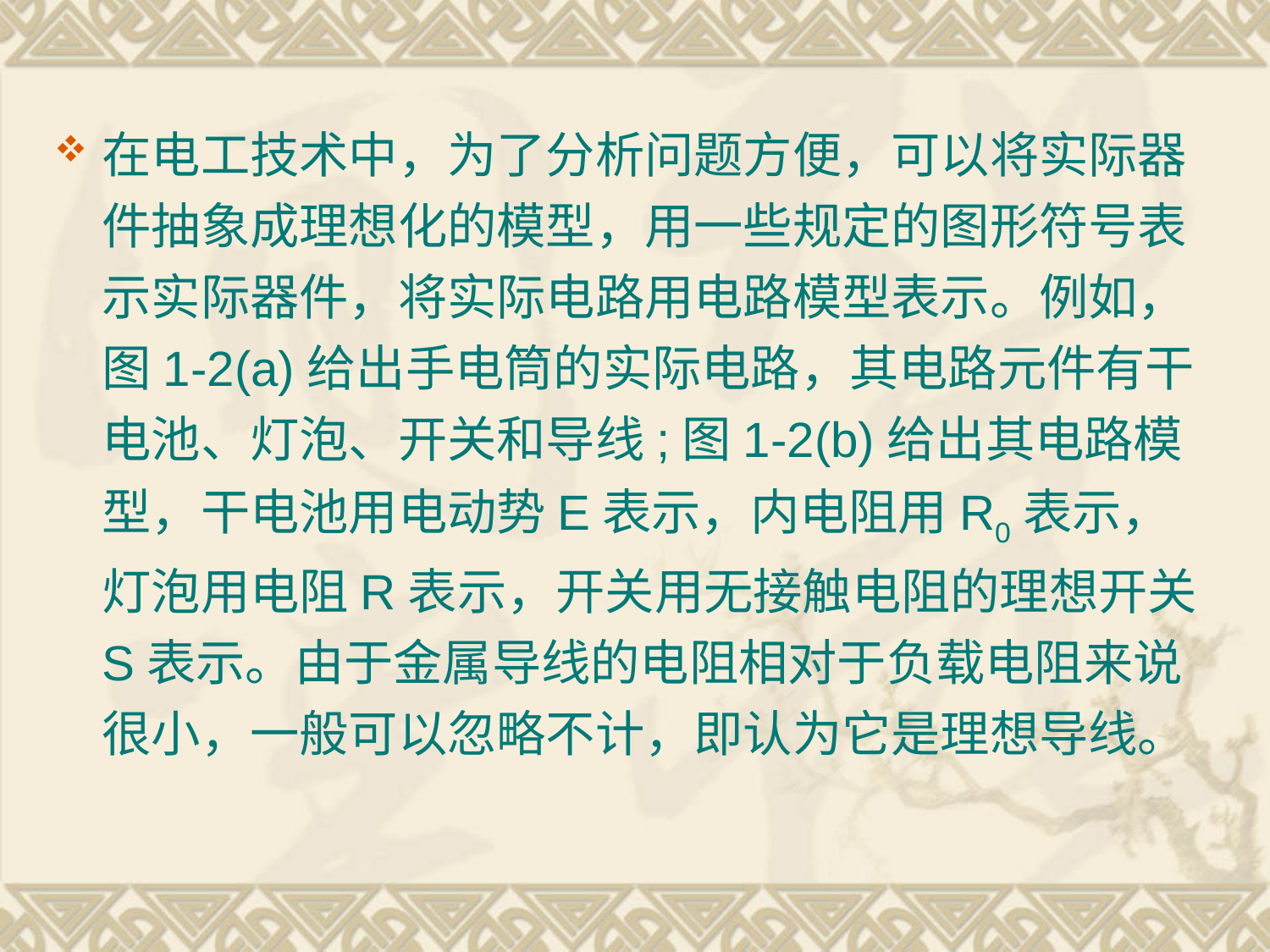

在电工技术中，为了分析问题方便，可以将实际器件抽象成理想化的模型，用一些规定的图形符号表示实际器件，将实际电路用电路模型表示。例如，图1-2(a)给出手电筒的实际电路，其电路元件有干电池、灯泡、开关和导线;图1-2(b)给出其电路模型，干电池用电动势E表示，内电阻用R0表示，灯泡用电阻R表示，开关用无接触电阻的理想开关S表示。由于金属导线的电阻相对于负载电阻来说很小，一般可以忽略不计，即认为它是理想导线。